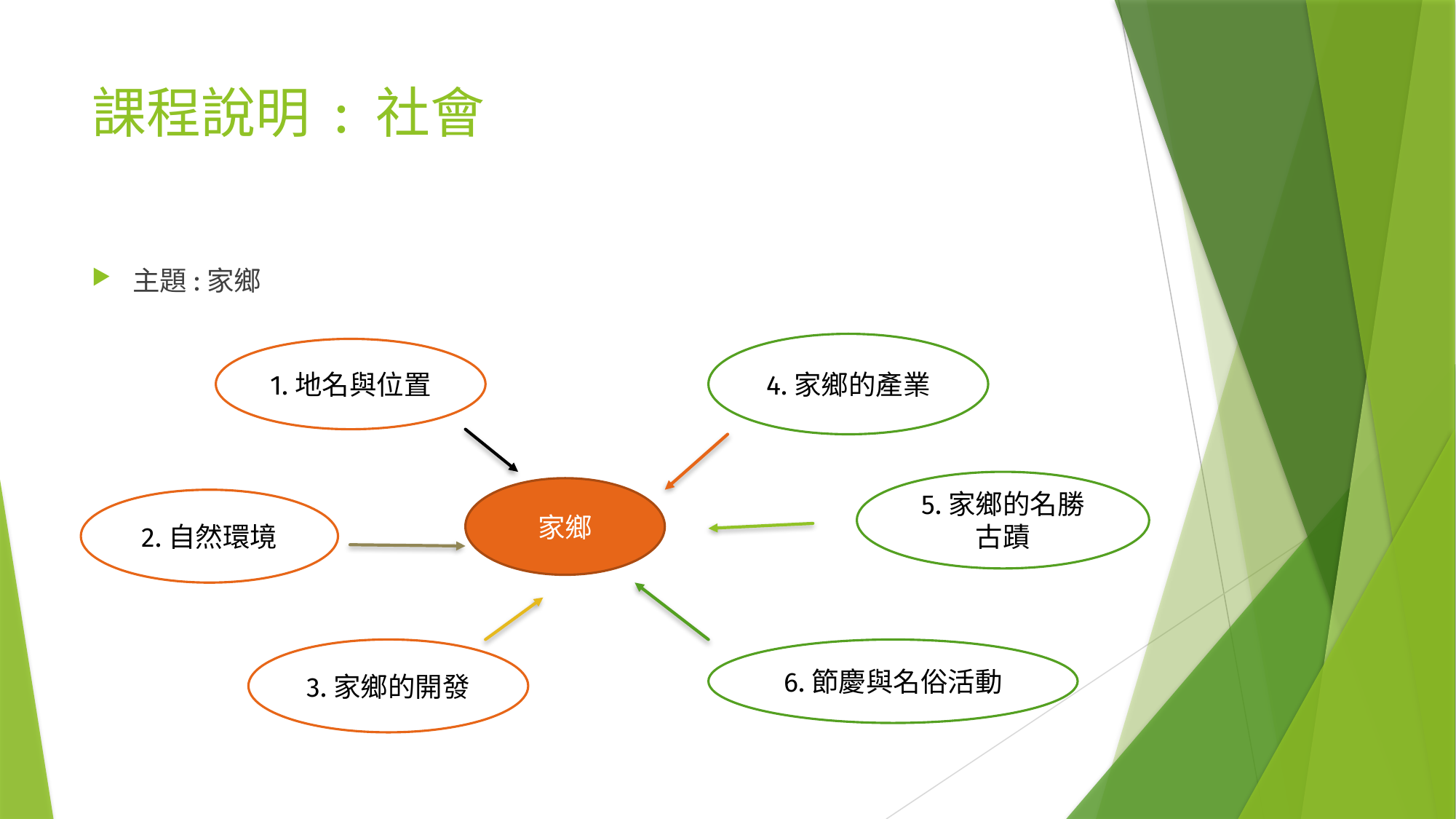

# 課程說明 : 社會
主題:家鄉
4.家鄉的產業
1.地名與位置
5.家鄉的名勝古蹟
家鄉
2.自然環境
3.家鄉的開發
6.節慶與名俗活動